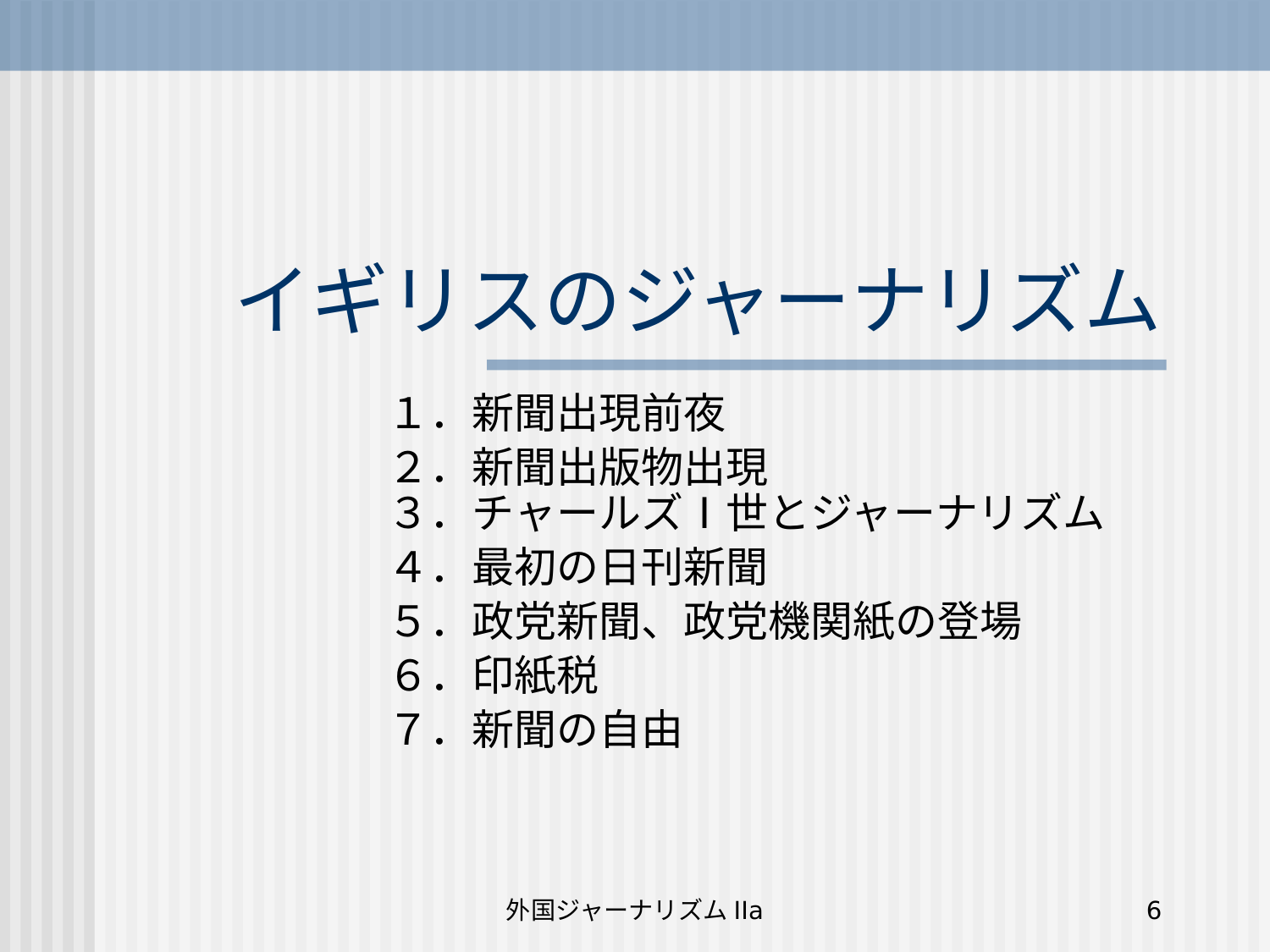

# イギリスのジャーナリズム
１．新聞出現前夜
２．新聞出版物出現
３．チャールズⅠ世とジャーナリズム
４．最初の日刊新聞
５．政党新聞、政党機関紙の登場
６．印紙税
７．新聞の自由
外国ジャーナリズムIIa
6